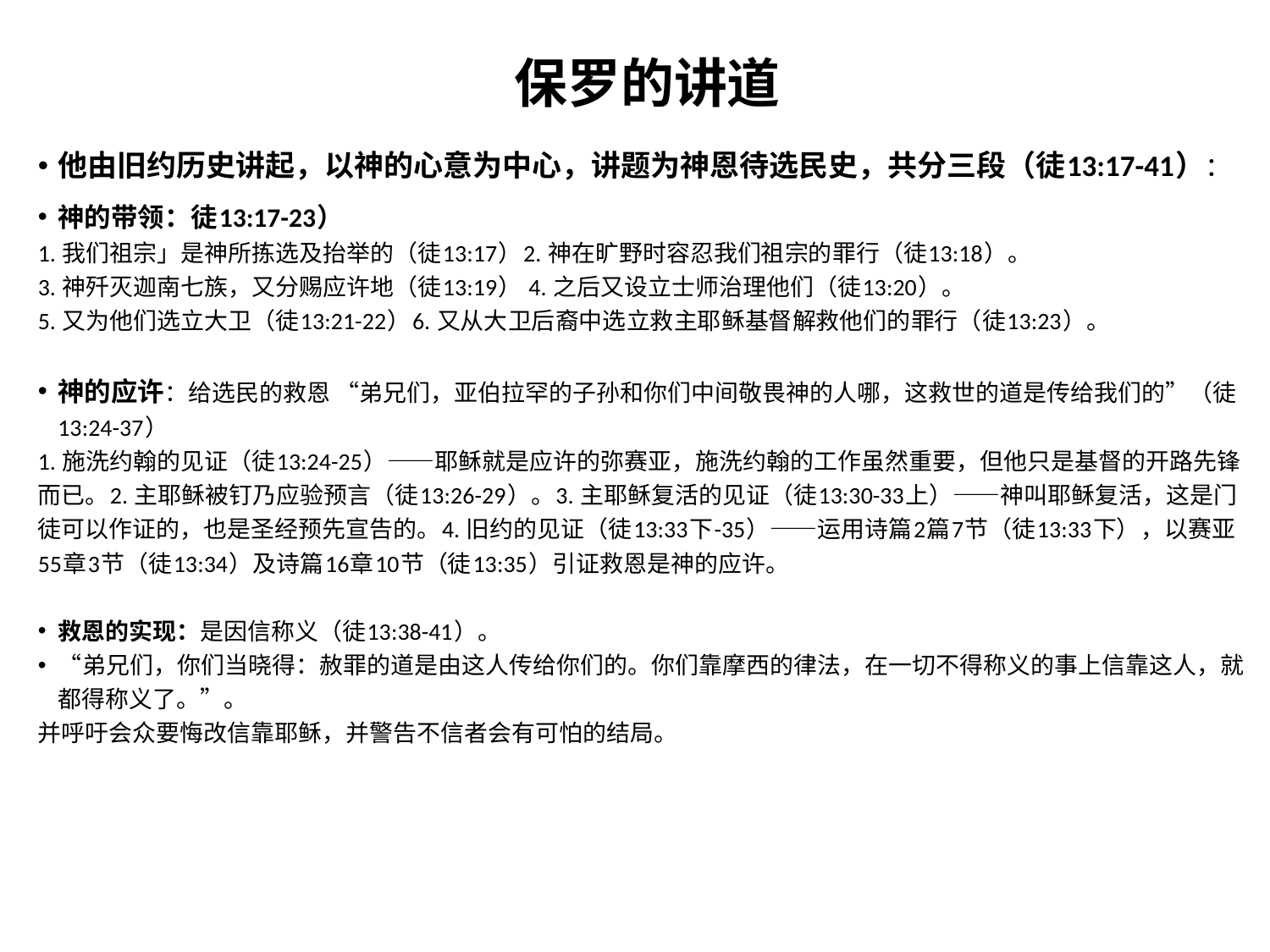

保罗的讲道

他由旧约历史讲起，以神的心意为中心，讲题为神恩待选民史，共分三段（徒13:17-41）：

神的带领：徒13:17-23）
1. 我们祖宗」是神所拣选及抬举的（徒13:17）2. 神在旷野时容忍我们祖宗的罪行（徒13:18）。
3. 神歼灭迦南七族，又分赐应许地（徒13:19） 4. 之后又设立士师治理他们（徒13:20）。
5. 又为他们选立大卫（徒13:21-22）6. 又从大卫后裔中选立救主耶稣基督解救他们的罪行（徒13:23）。

神的应许：给选民的救恩 “弟兄们，亚伯拉罕的子孙和你们中间敬畏神的人哪，这救世的道是传给我们的”（徒13:24-37）
1. 施洗约翰的见证（徒13:24-25）——耶稣就是应许的弥赛亚，施洗约翰的工作虽然重要，但他只是基督的开路先锋而已。2. 主耶稣被钉乃应验预言（徒13:26-29）。3. 主耶稣复活的见证（徒13:30-33上）——神叫耶稣复活，这是门徒可以作证的，也是圣经预先宣告的。4. 旧约的见证（徒13:33下-35）——运用诗篇2篇7节（徒13:33下），以赛亚55章3节（徒13:34）及诗篇16章10节（徒13:35）引证救恩是神的应许。

救恩的实现：是因信称义（徒13:38-41）。
“弟兄们，你们当晓得：赦罪的道是由这人传给你们的。你们靠摩西的律法，在一切不得称义的事上信靠这人，就都得称义了。”。
并呼吁会众要悔改信靠耶稣，并警告不信者会有可怕的结局。